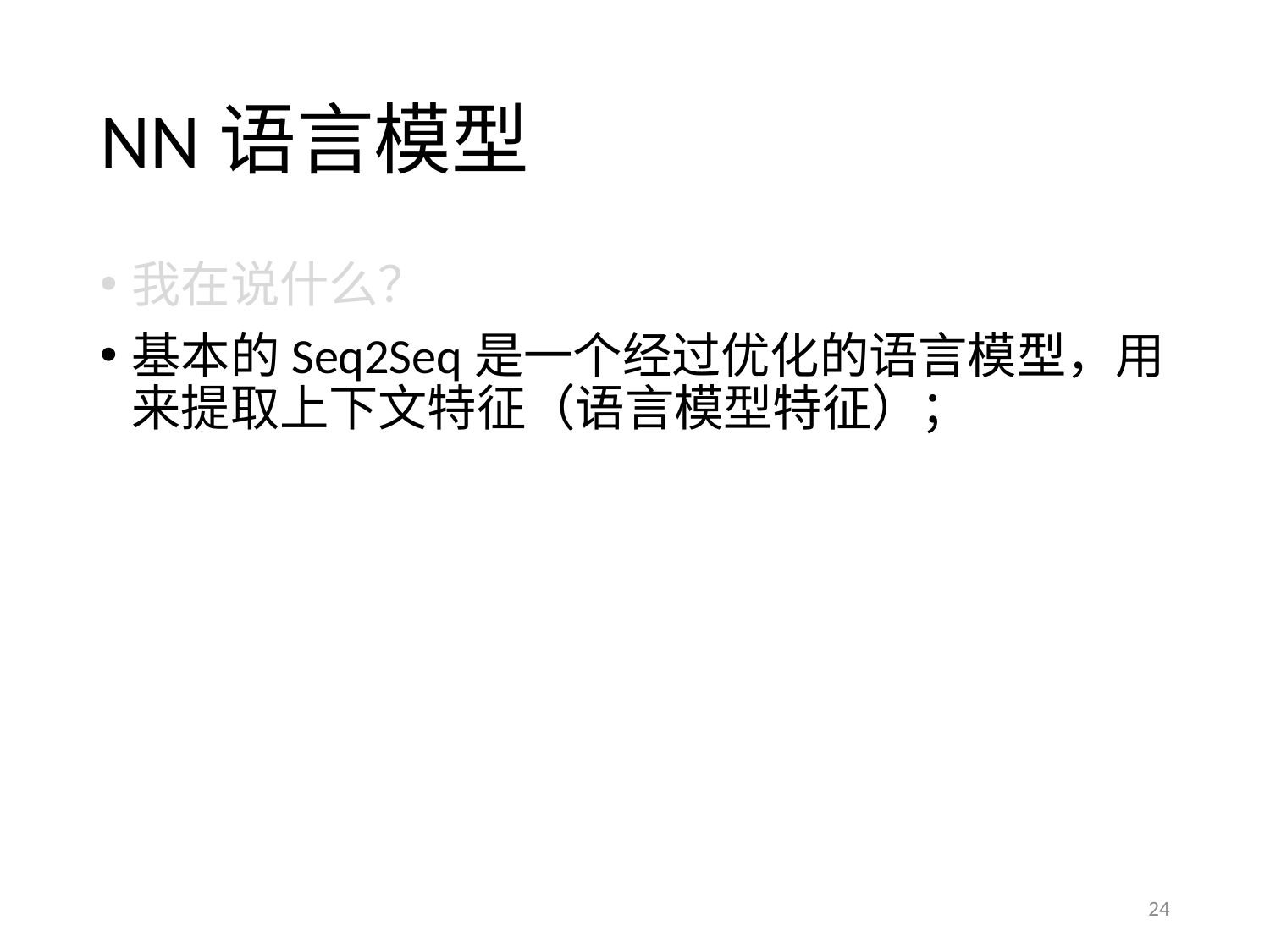

# NN语言模型
我在说什么？
基本的Seq2Seq是一个经过优化的语言模型，用来提取上下文特征（语言模型特征）；
24